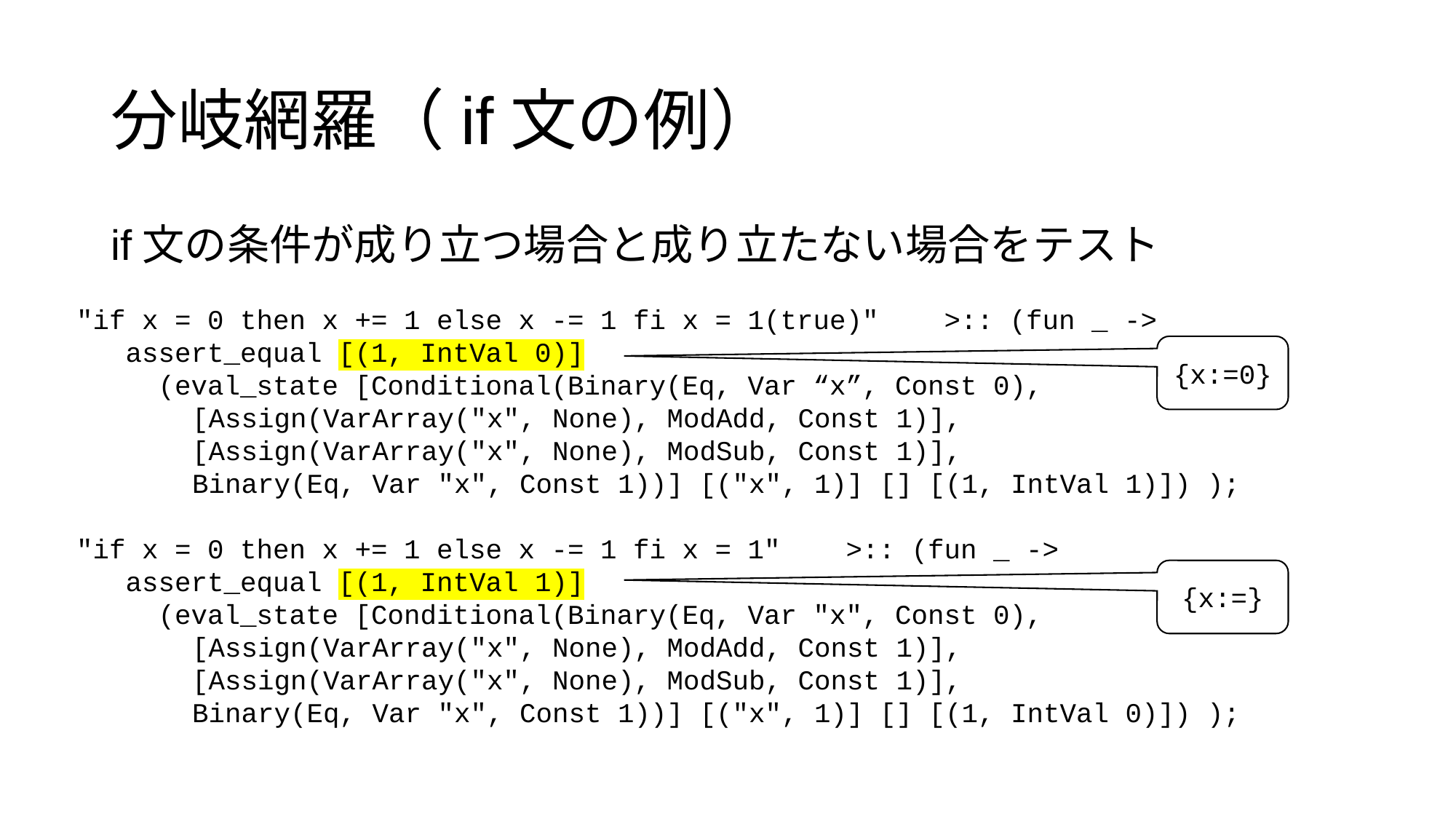

# 分岐網羅（if文の例）
if文の条件が成り立つ場合と成り立たない場合をテスト
"if x = 0 then x += 1 else x -= 1 fi x = 1(true)"    >:: (fun _ ->
   assert_equal [(1, IntVal 0)]
     (eval_state [Conditional(Binary(Eq, Var “x”, Const 0),
　　　　[Assign(VarArray("x", None), ModAdd, Const 1)],
　　　　[Assign(VarArray("x", None), ModSub, Const 1)],
　　　　Binary(Eq, Var "x", Const 1))] [("x", 1)] [] [(1, IntVal 1)]) );

"if x = 0 then x += 1 else x -= 1 fi x = 1"    >:: (fun _ ->
   assert_equal [(1, IntVal 1)]
     (eval_state [Conditional(Binary(Eq, Var "x", Const 0),
　　　　[Assign(VarArray("x", None), ModAdd, Const 1)],
　　　　[Assign(VarArray("x", None), ModSub, Const 1)],
　　　　Binary(Eq, Var "x", Const 1))] [("x", 1)] [] [(1, IntVal 0)]) );

{x:=0}
{x:=}